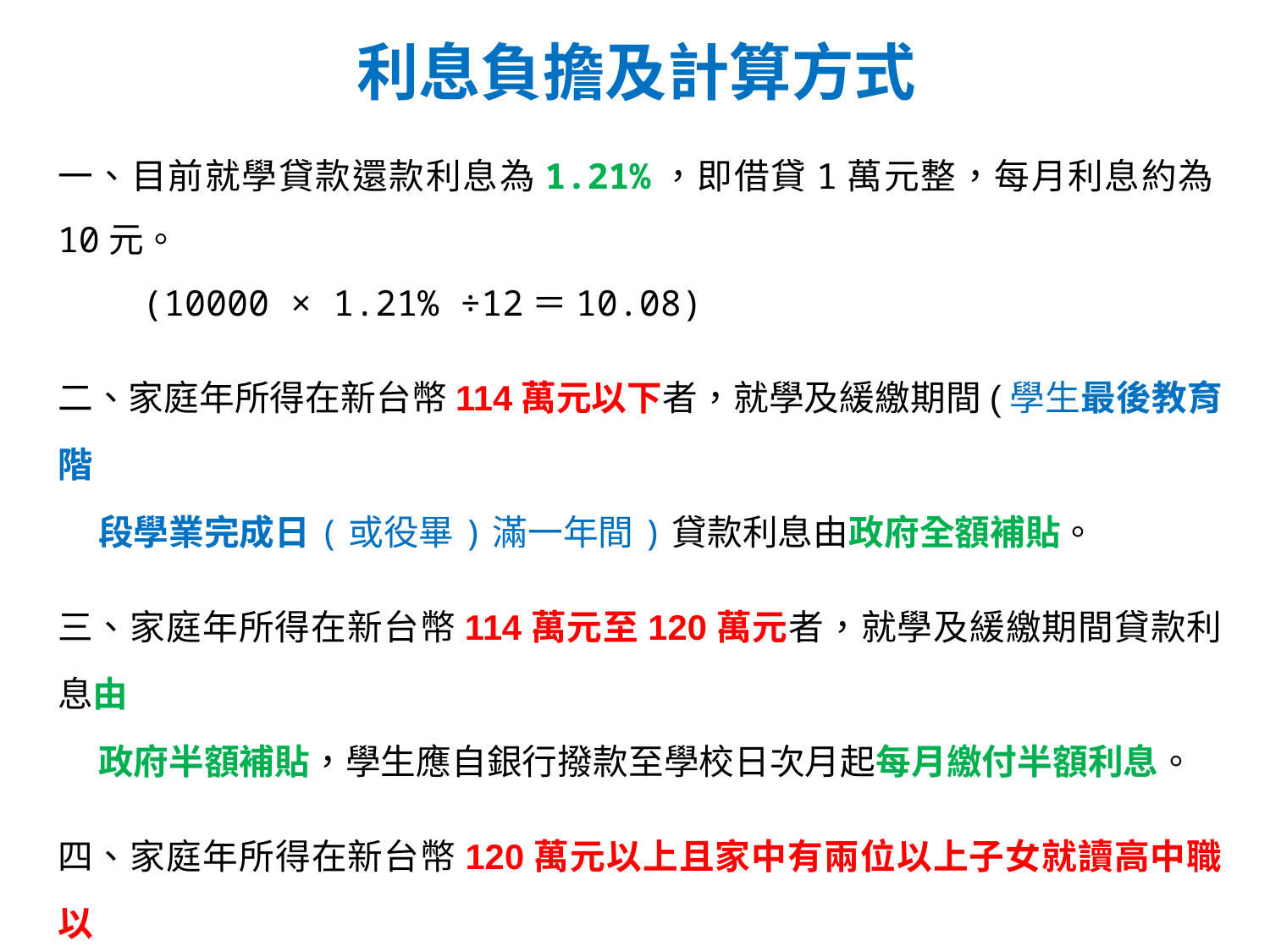

# 利息負擔及計算方式
一、目前就學貸款還款利息為1.21%，即借貸1萬元整，每月利息約為10元。
    (10000 × 1.21% ÷12＝10.08)

二、家庭年所得在新台幣114萬元以下者，就學及緩繳期間(學生最後教育階
    段學業完成日(或役畢)滿一年間)貸款利息由政府全額補貼。

三、家庭年所得在新台幣114萬元至120萬元者，就學及緩繳期間貸款利息由
    政府半額補貼，學生應自銀行撥款至學校日次月起每月繳付半額利息。

四、家庭年所得在新台幣120萬元以上且家中有兩位以上子女就讀高中職以
    上學校者，學生須於銀行撥款至學校日次月起每月繳付全額利息。

五、需自繳利息者，請務必按月繳交，以免因部分同學未繳交利息，致臺灣銀行無法撥付下一學期的貸款，而影響全校申貸同學的權利。